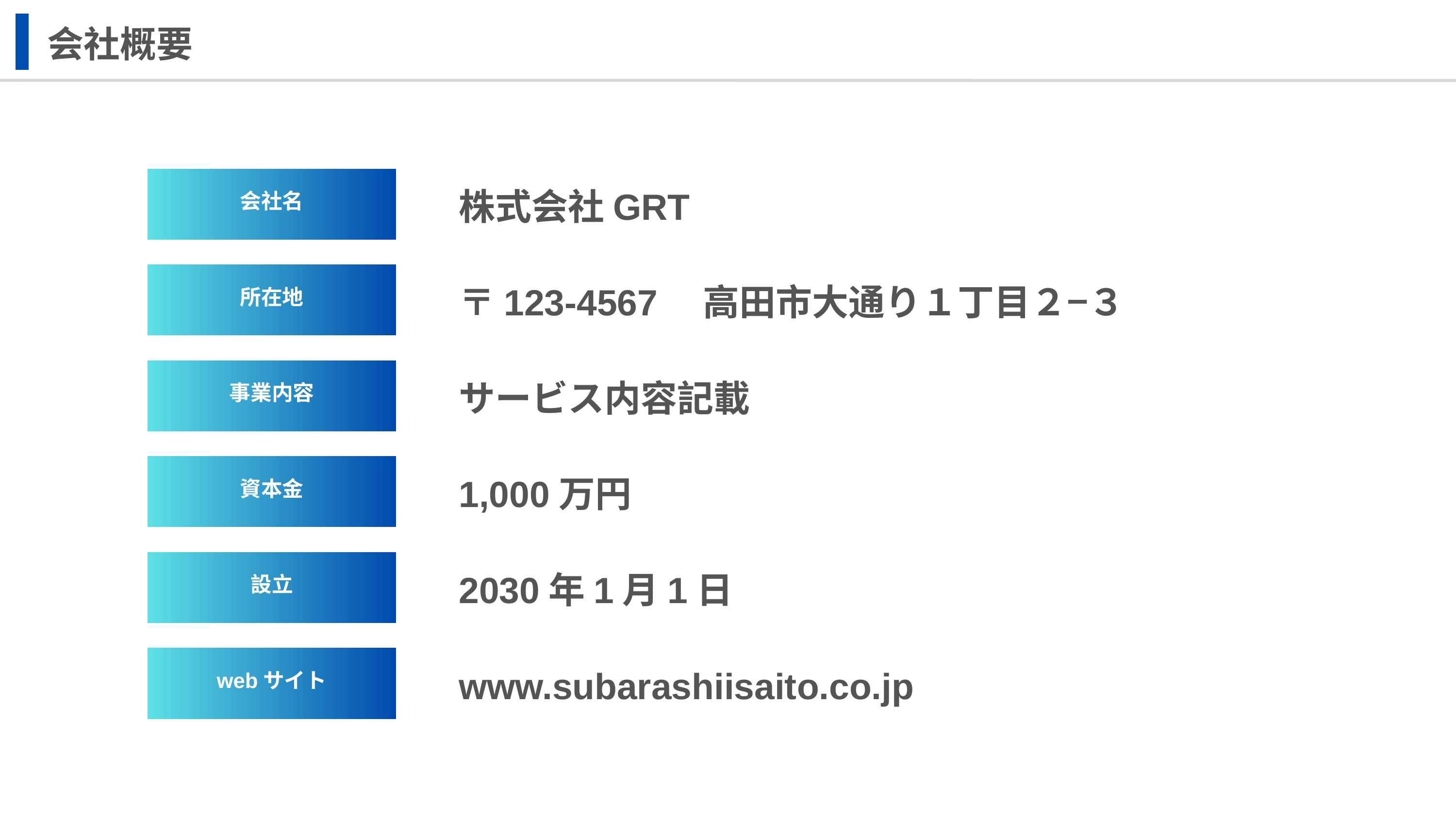

会社概要

会社名
株式会社GRT

所在地
〒123-4567　高田市大通り１丁目２−３

事業内容
サービス内容記載

資本金
1,000万円

設立
2030年1月1日

webサイト
www.subarashiisaito.co.jp